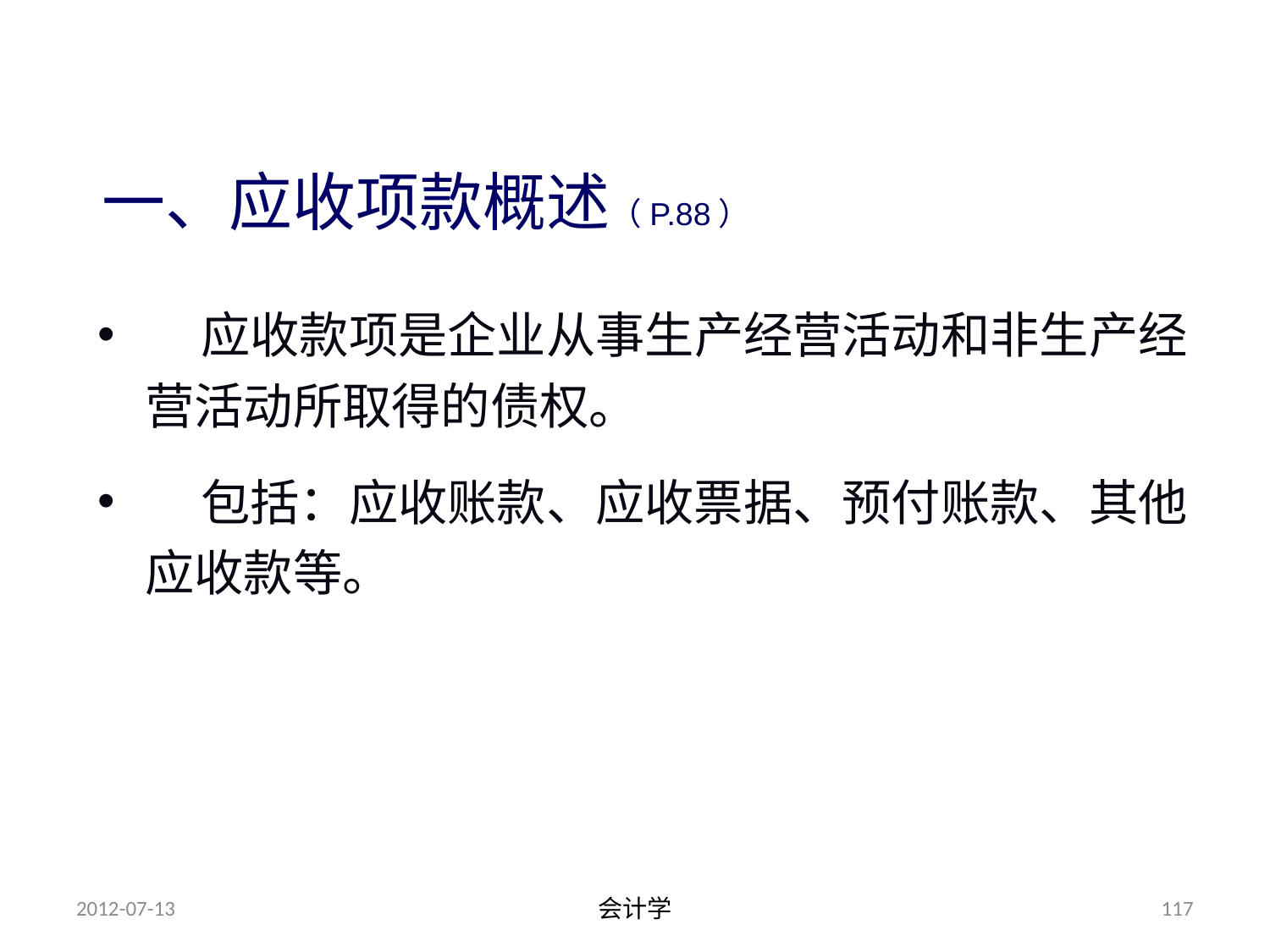

# 第三节    应收款项
一、应收项款概述（P.88）
    应收款项是企业从事生产经营活动和非生产经营活动所取得的债权。
    包括：应收账款、应收票据、预付账款、其他应收款等。
2012-07-13
会计学
117